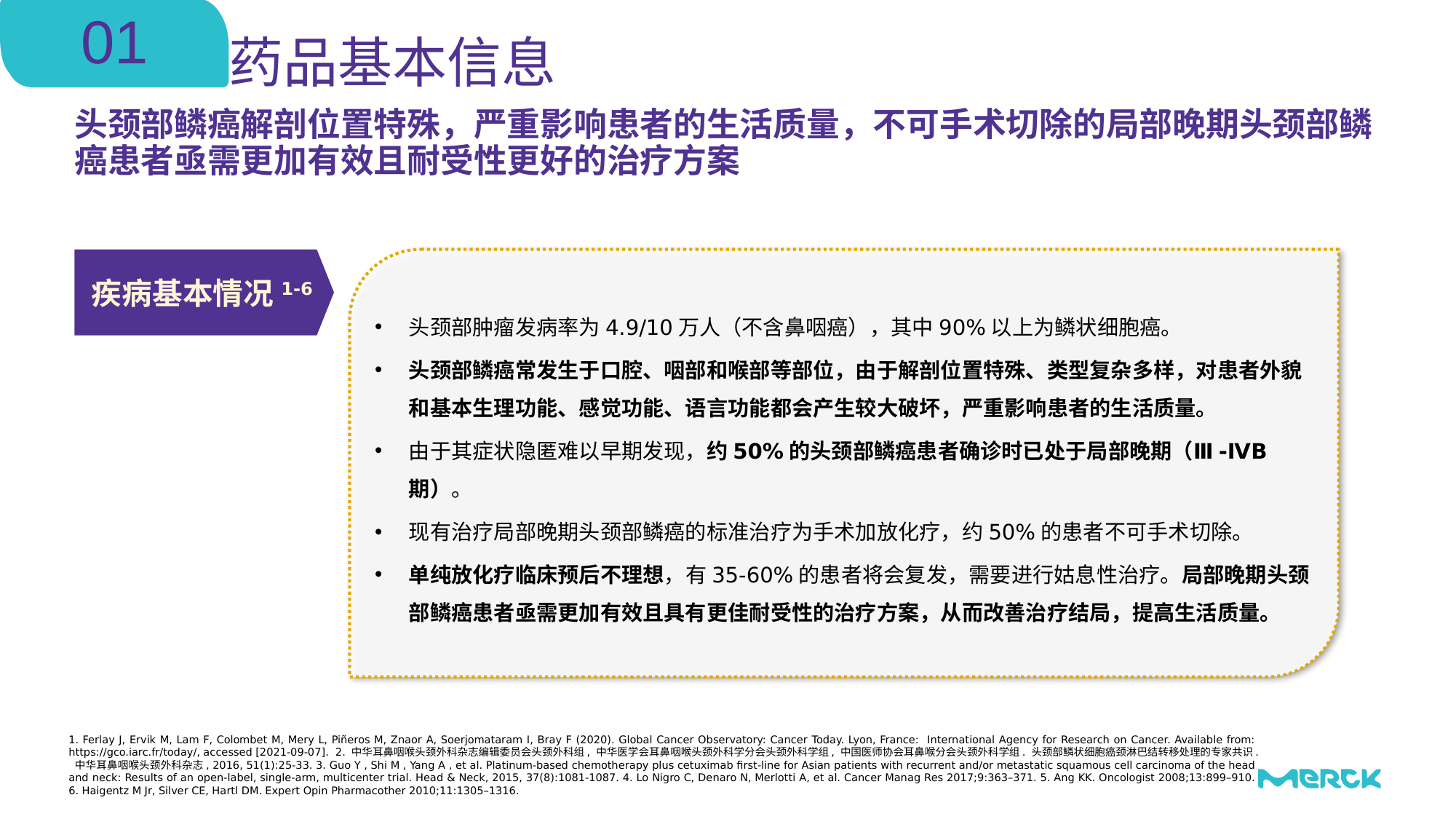

01
药品基本信息
# 头颈部鳞癌解剖位置特殊，严重影响患者的生活质量，不可手术切除的局部晚期头颈部鳞癌患者亟需更加有效且耐受性更好的治疗方案
疾病基本情况1-6
头颈部肿瘤发病率为4.9/10万人（不含鼻咽癌），其中90%以上为鳞状细胞癌。
头颈部鳞癌常发生于口腔、咽部和喉部等部位，由于解剖位置特殊、类型复杂多样，对患者外貌和基本生理功能、感觉功能、语言功能都会产生较大破坏，严重影响患者的生活质量。
由于其症状隐匿难以早期发现，约50%的头颈部鳞癌患者确诊时已处于局部晚期（Ⅲ-ⅣB期）。
现有治疗局部晚期头颈部鳞癌的标准治疗为手术加放化疗，约50%的患者不可手术切除。
单纯放化疗临床预后不理想，有35-60%的患者将会复发，需要进行姑息性治疗。局部晚期头颈部鳞癌患者亟需更加有效且具有更佳耐受性的治疗方案，从而改善治疗结局，提高生活质量。
1. Ferlay J, Ervik M, Lam F, Colombet M, Mery L, Piñeros M, Znaor A, Soerjomataram I, Bray F (2020). Global Cancer Observatory: Cancer Today. Lyon, France:  International Agency for Research on Cancer. Available from: https://gco.iarc.fr/today/, accessed [2021-09-07].  2. 中华耳鼻咽喉头颈外科杂志编辑委员会头颈外科组, 中华医学会耳鼻咽喉头颈外科学分会头颈外科学组, 中国医师协会耳鼻喉分会头颈外科学组. 头颈部鳞状细胞癌颈淋巴结转移处理的专家共识. 中华耳鼻咽喉头颈外科杂志, 2016, 51(1):25-33. 3. Guo Y , Shi M , Yang A , et al. Platinum-based chemotherapy plus cetuximab first-line for Asian patients with recurrent and/or metastatic squamous cell carcinoma of the head and neck: Results of an open-label, single-arm, multicenter trial. Head & Neck, 2015, 37(8):1081-1087. 4. Lo Nigro C, Denaro N, Merlotti A, et al. Cancer Manag Res 2017;9:363–371. 5. Ang KK. Oncologist 2008;13:899–910. 6. Haigentz M Jr, Silver CE, Hartl DM. Expert Opin Pharmacother 2010;11:1305–1316.